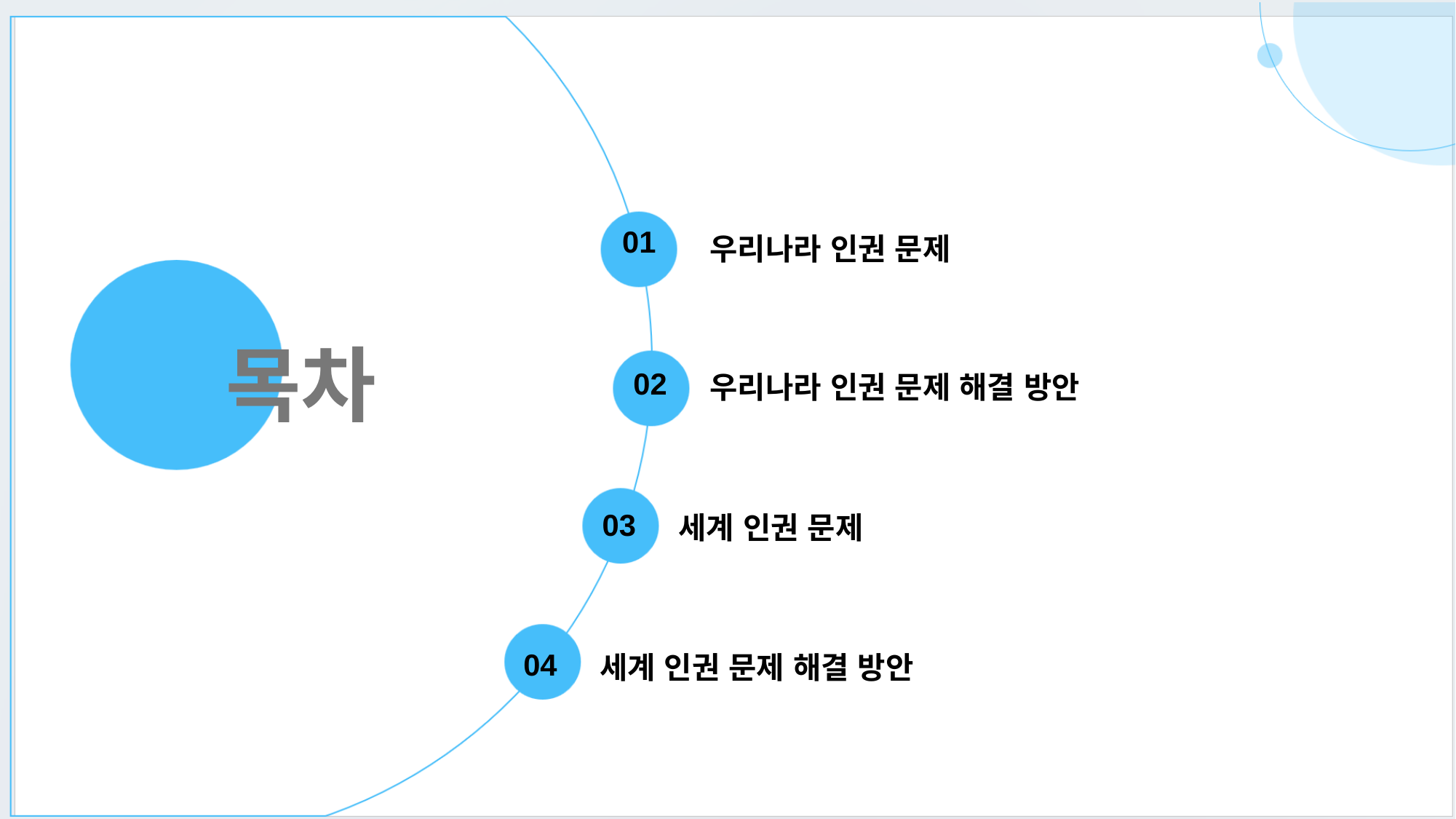

01
우리나라 인권 문제
목차
02
우리나라 인권 문제 해결 방안
03
세계 인권 문제
04
세계 인권 문제 해결 방안